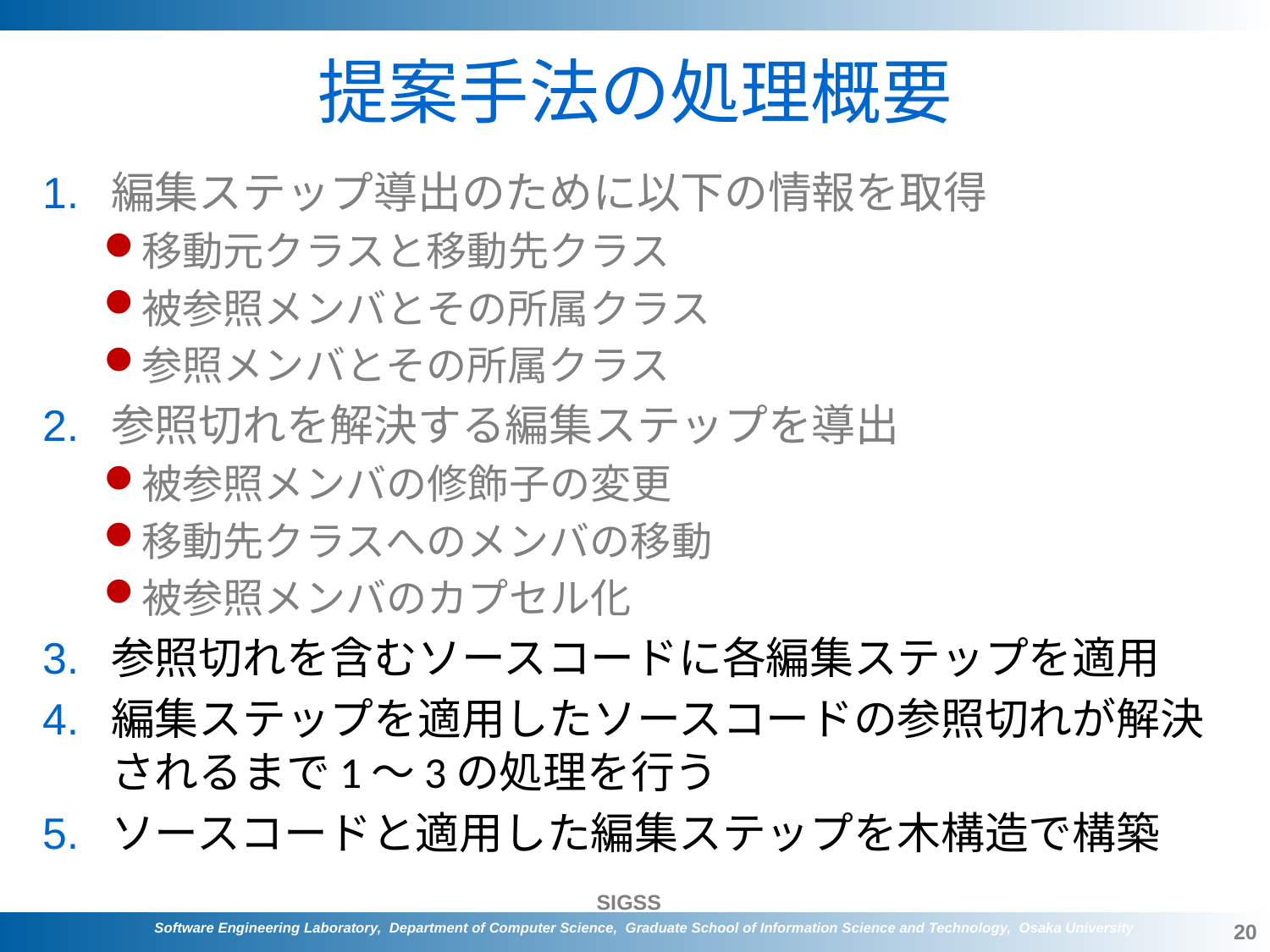

# 提案手法の処理概要
編集ステップ導出のために以下の情報を取得
移動元クラスと移動先クラス
被参照メンバとその所属クラス
参照メンバとその所属クラス
参照切れを解決する編集ステップを導出
被参照メンバの修飾子の変更
移動先クラスへのメンバの移動
被参照メンバのカプセル化
参照切れを含むソースコードに各編集ステップを適用
編集ステップを適用したソースコードの参照切れが解決されるまで1～3の処理を行う
ソースコードと適用した編集ステップを木構造で構築

20
Software Engineering Laboratory,  Department of Computer Science,  Graduate School of Information Science and Technology,  Osaka University